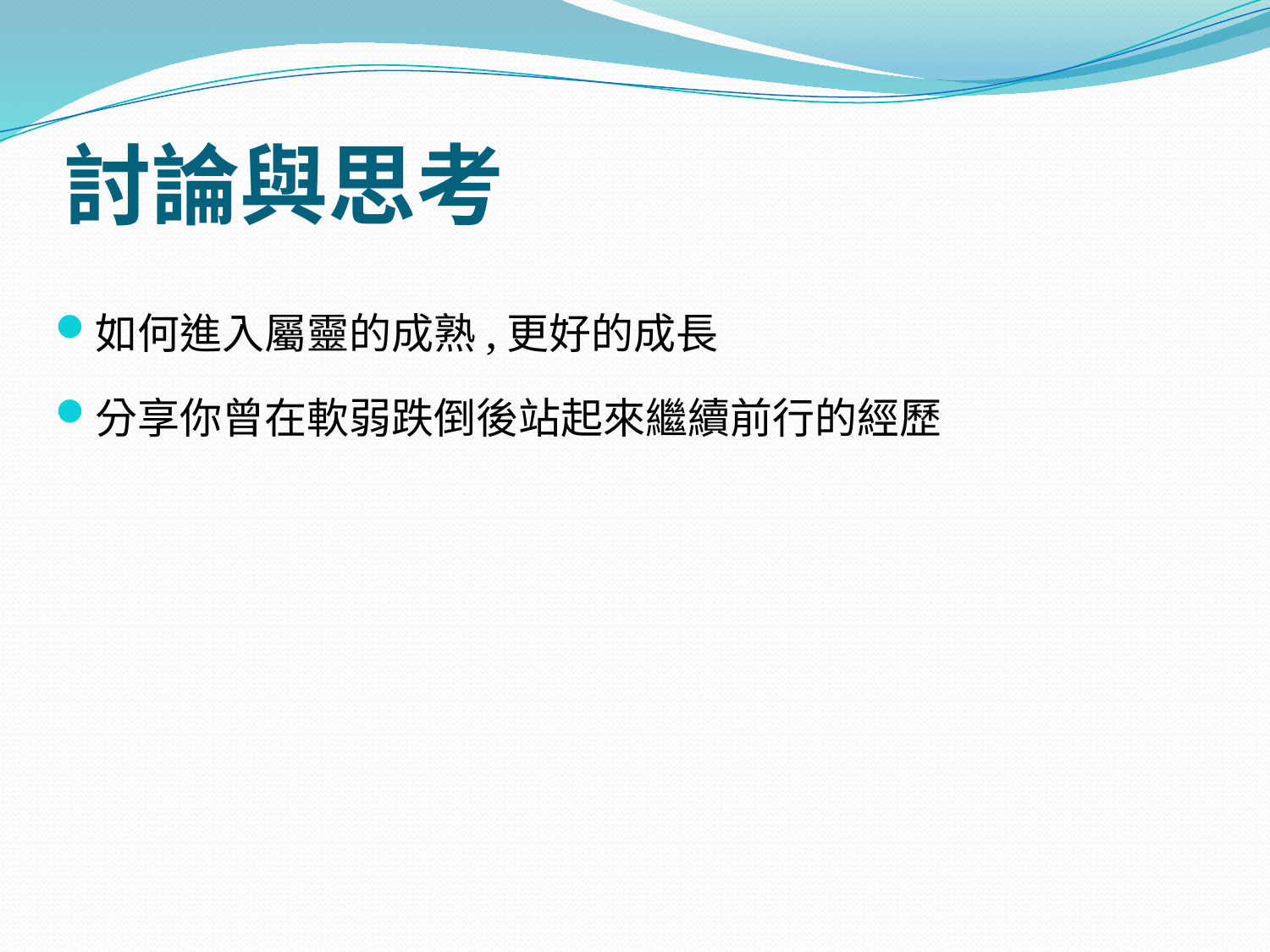

# 討論與思考
如何進入屬靈的成熟,更好的成長
分享你曾在軟弱跌倒後站起來繼續前行的經歷